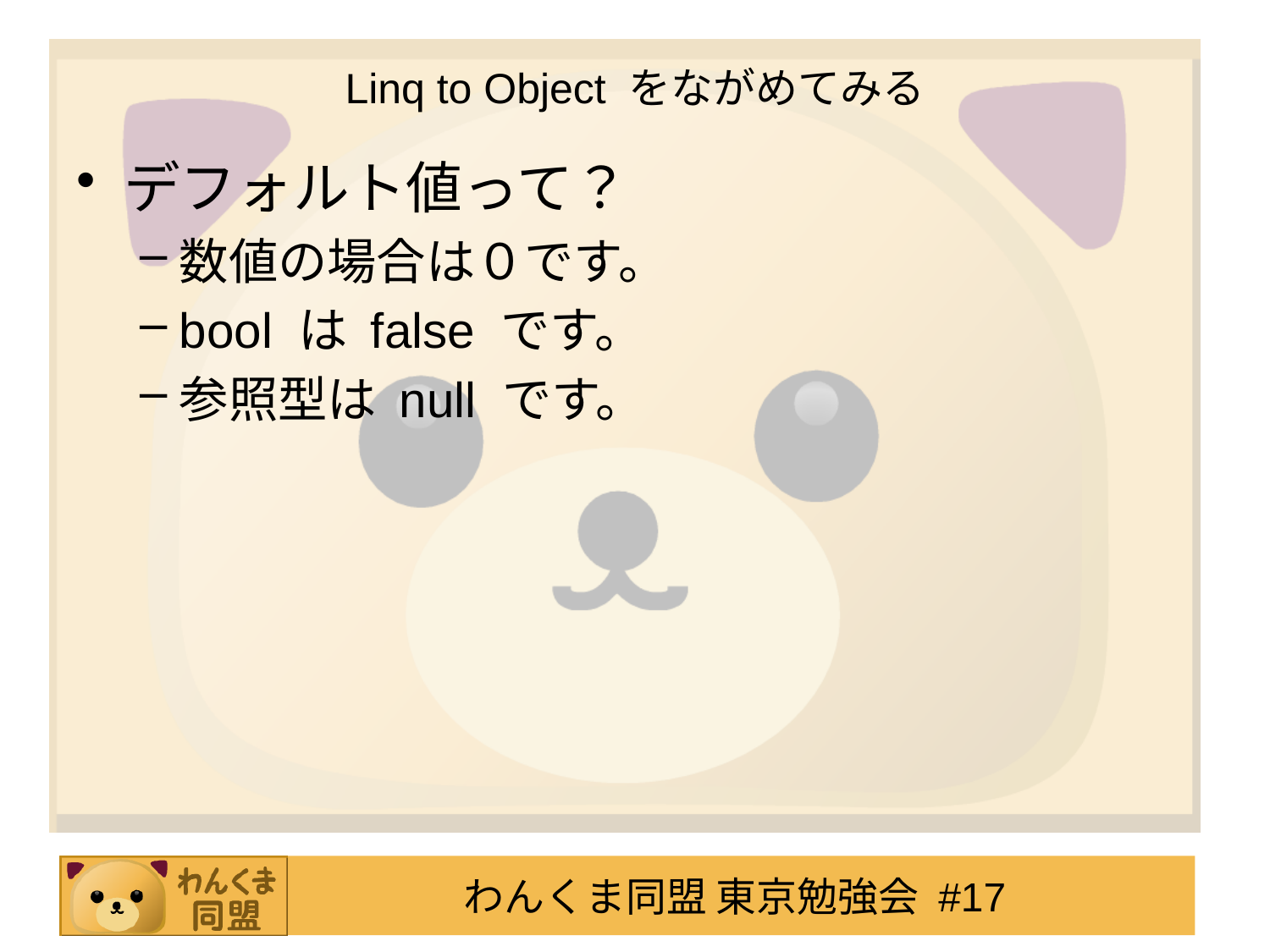

# Linq to Object をながめてみる
デフォルト値って？
数値の場合は０です。
bool は false です。
参照型は null です。